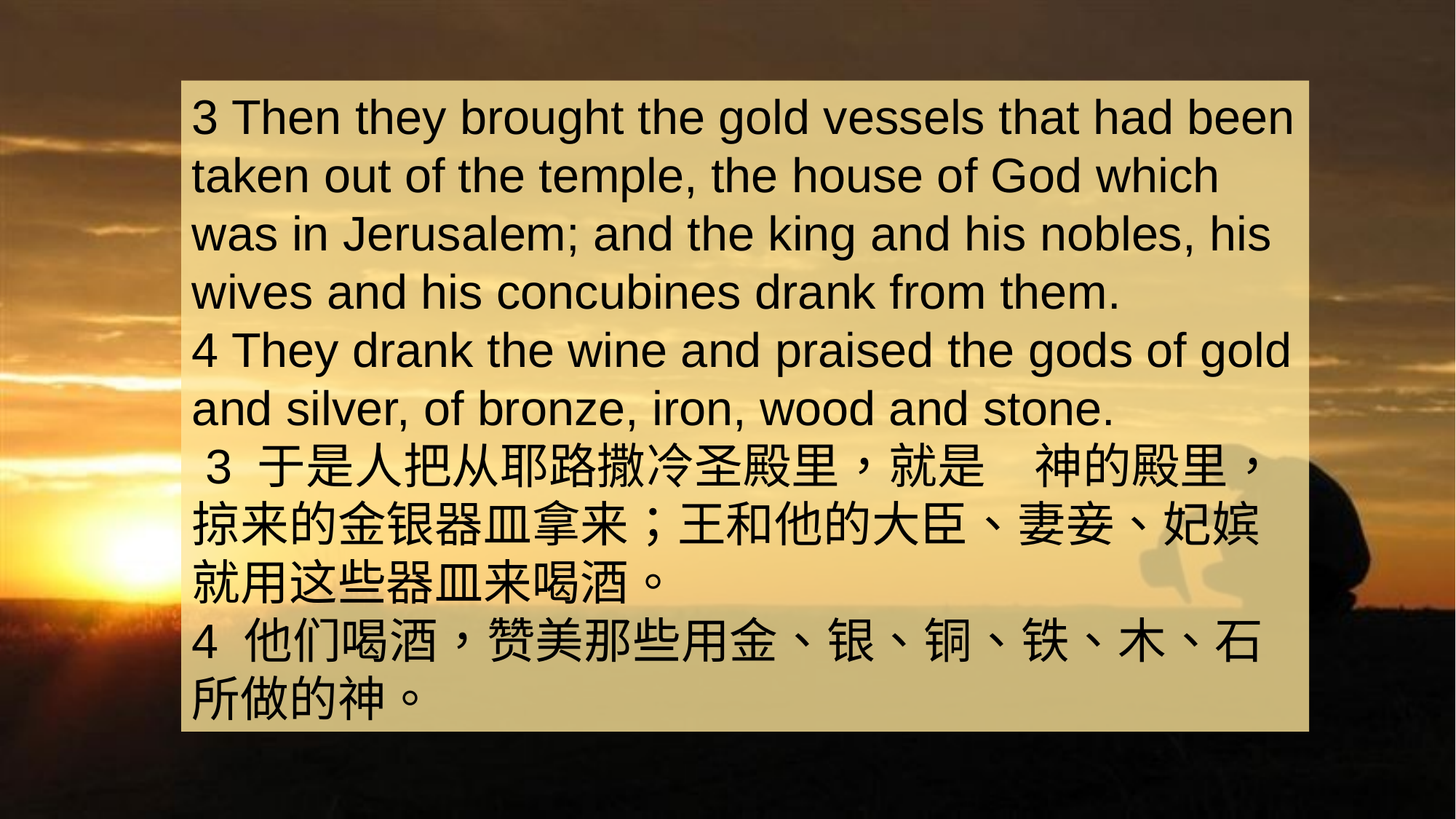

3 Then they brought the gold vessels that had been taken out of the temple, the house of God which was in Jerusalem; and the king and his nobles, his wives and his concubines drank from them.
4 They drank the wine and praised the gods of gold and silver, of bronze, iron, wood and stone.
 3 于是人把从耶路撒冷圣殿里，就是　神的殿里，掠来的金银器皿拿来；王和他的大臣、妻妾、妃嫔就用这些器皿来喝酒。
4 他们喝酒，赞美那些用金、银、铜、铁、木、石所做的神。